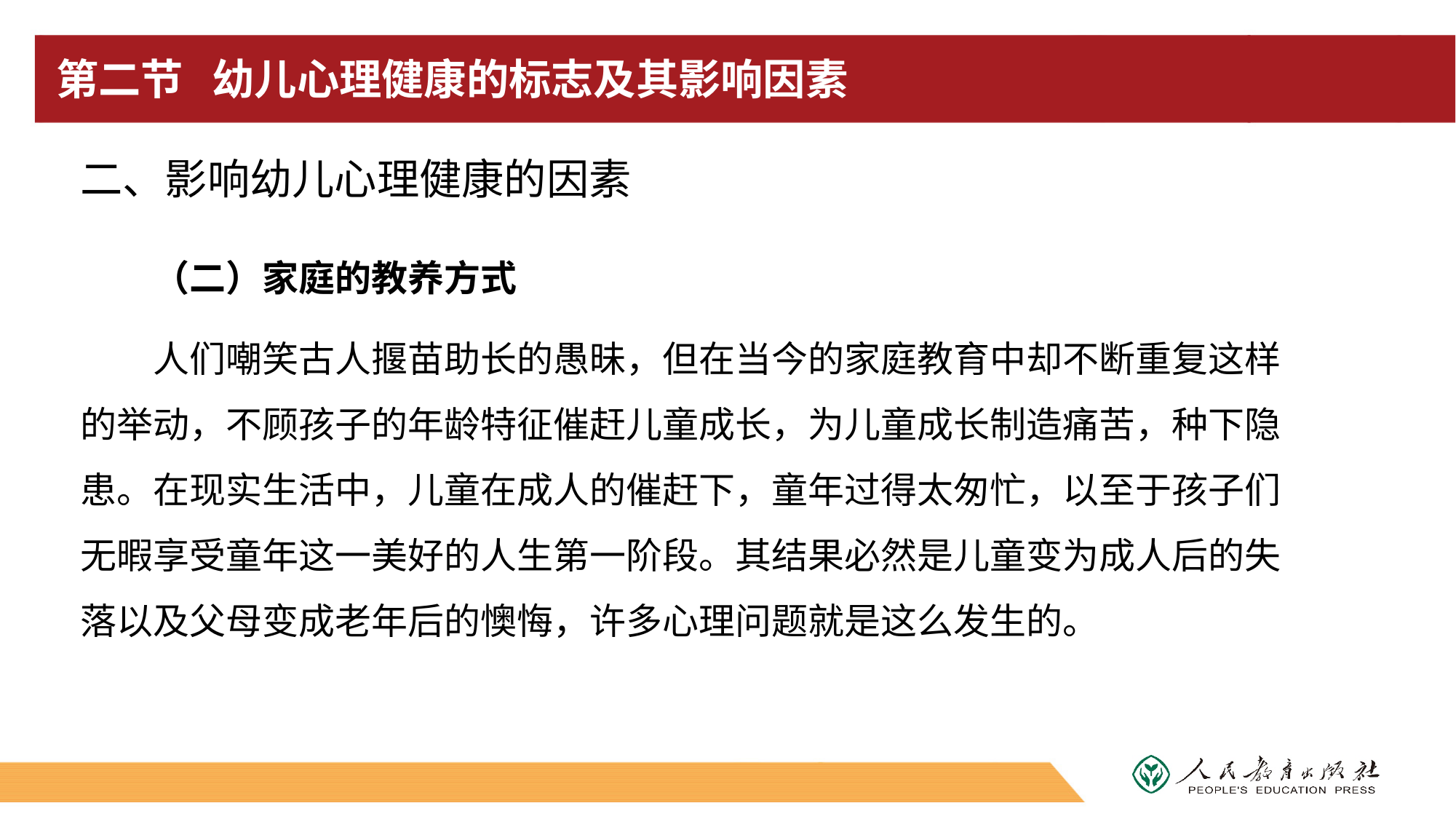

# 第二节   幼儿心理健康的标志及其影响因素
二、影响幼儿心理健康的因素
（二）家庭的教养方式
人们嘲笑古人揠苗助长的愚昧，但在当今的家庭教育中却不断重复这样的举动，不顾孩子的年龄特征催赶儿童成长，为儿童成长制造痛苦，种下隐患。在现实生活中，儿童在成人的催赶下，童年过得太匆忙，以至于孩子们无暇享受童年这一美好的人生第一阶段。其结果必然是儿童变为成人后的失落以及父母变成老年后的懊悔，许多心理问题就是这么发生的。